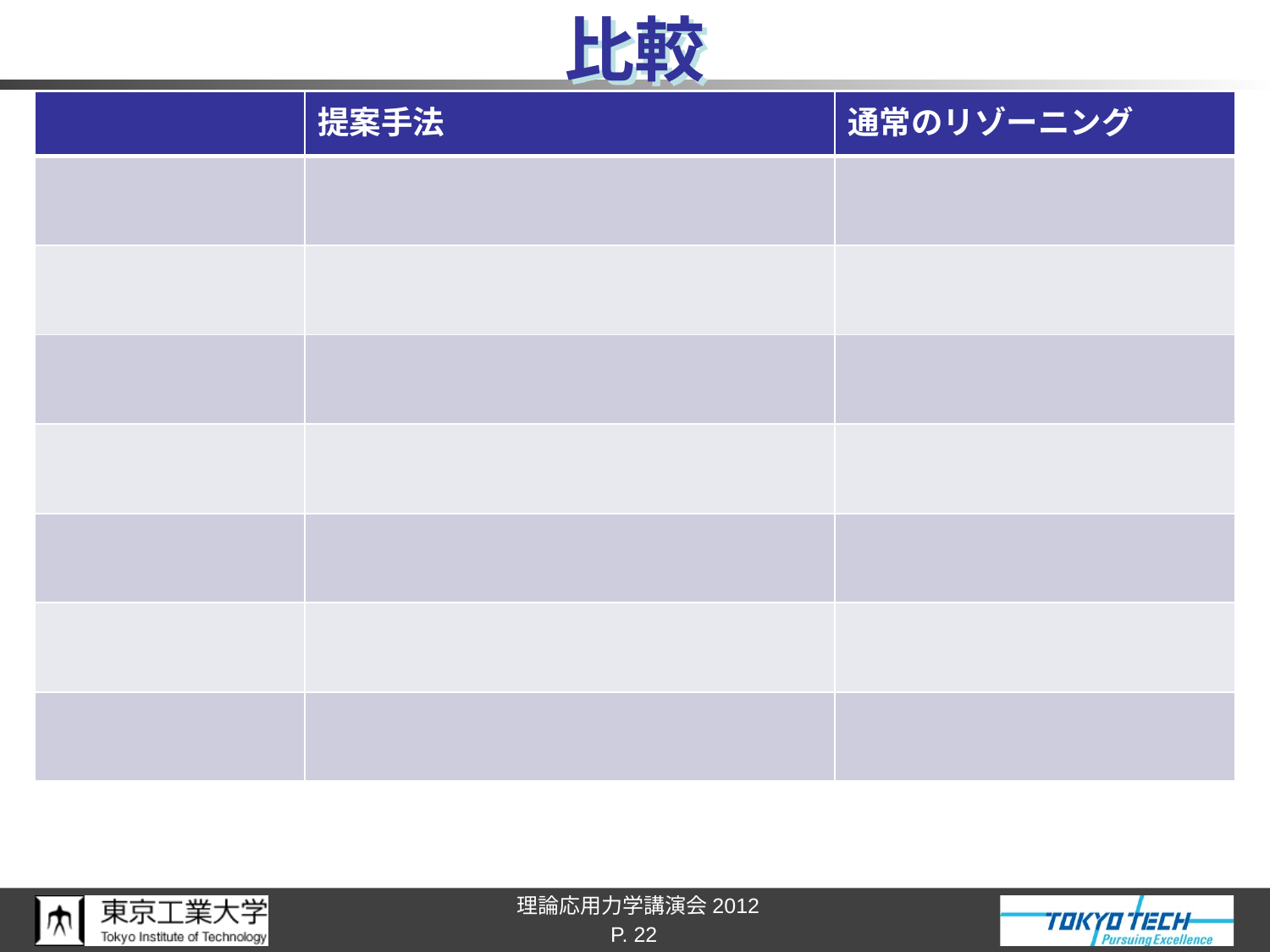

# 比較
|  | 提案手法 | 通常のリゾーニング |
| --- | --- | --- |
|  |  |  |
|  |  |  |
|  |  |  |
|  |  |  |
|  |  |  |
|  |  |  |
|  |  |  |
P. 22